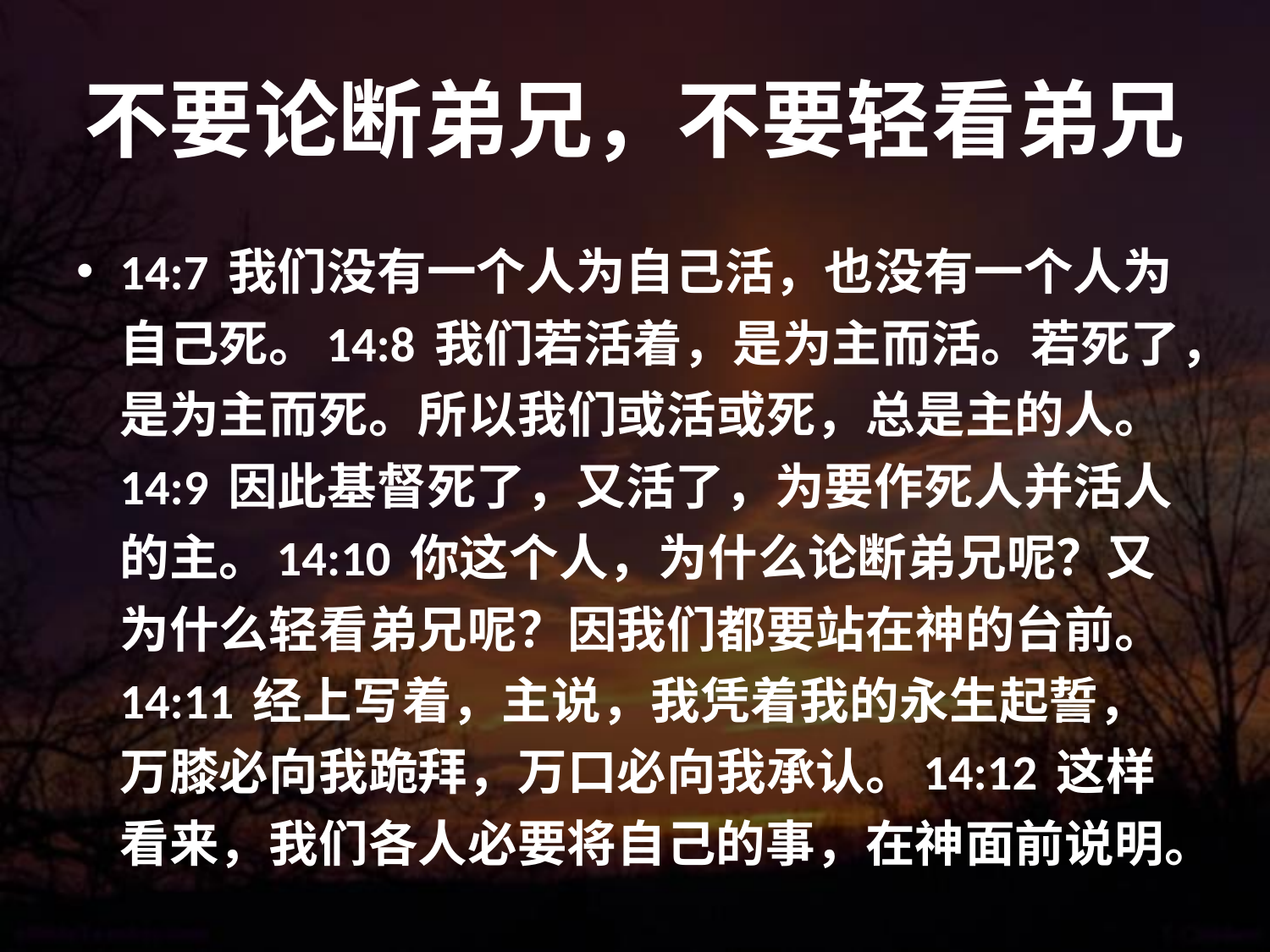

# 不要论断弟兄，不要轻看弟兄
14:7 我们没有一个人为自己活，也没有一个人为自己死。14:8 我们若活着，是为主而活。若死了，是为主而死。所以我们或活或死，总是主的人。14:9 因此基督死了，又活了，为要作死人并活人的主。14:10 你这个人，为什么论断弟兄呢？又为什么轻看弟兄呢？因我们都要站在神的台前。14:11 经上写着，主说，我凭着我的永生起誓，万膝必向我跪拜，万口必向我承认。14:12 这样看来，我们各人必要将自己的事，在神面前说明。